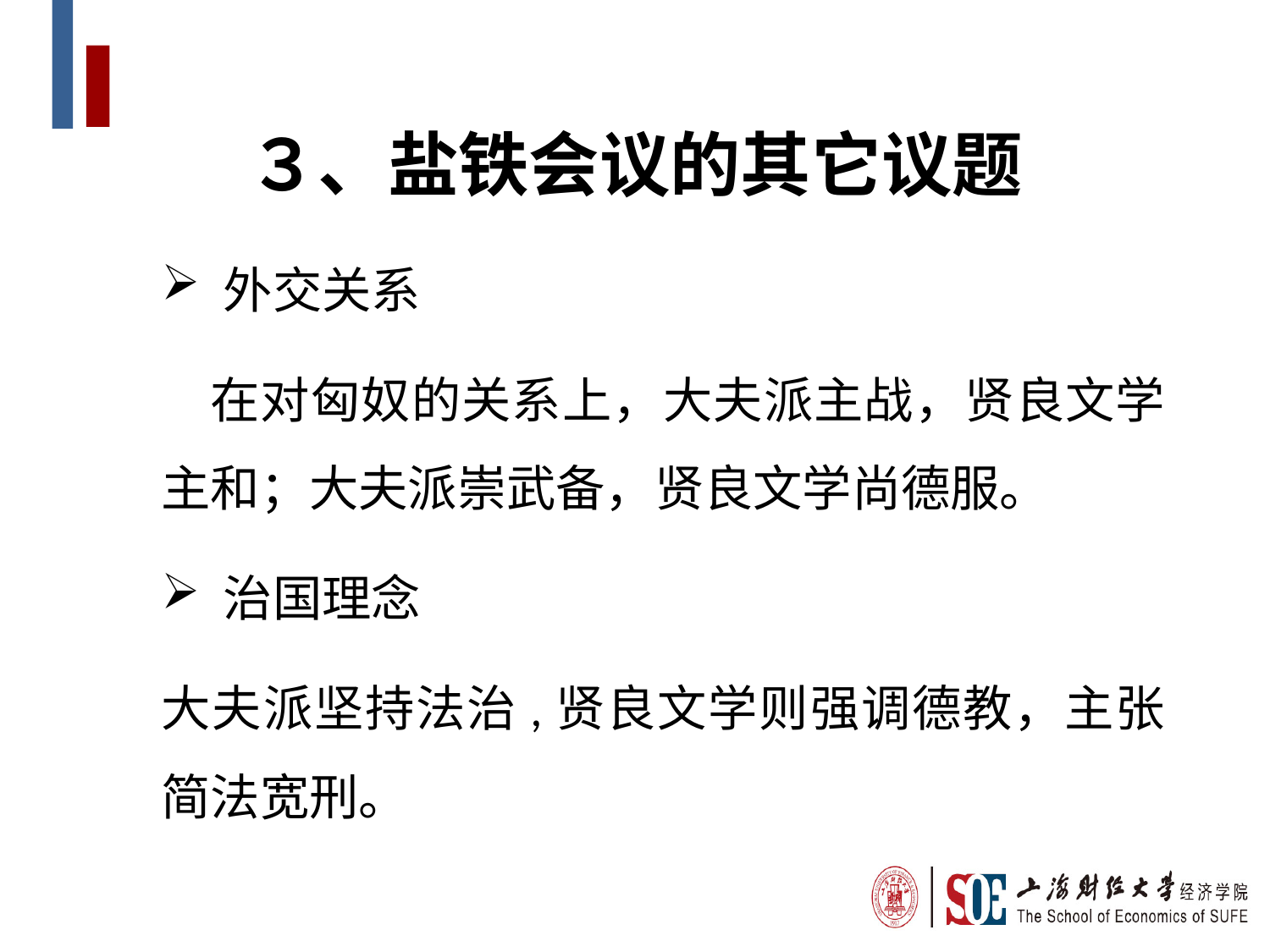

３、盐铁会议的其它议题
 外交关系
   在对匈奴的关系上，大夫派主战，贤良文学主和；大夫派崇武备，贤良文学尚德服。
 治国理念
大夫派坚持法治,贤良文学则强调德教，主张简法宽刑。